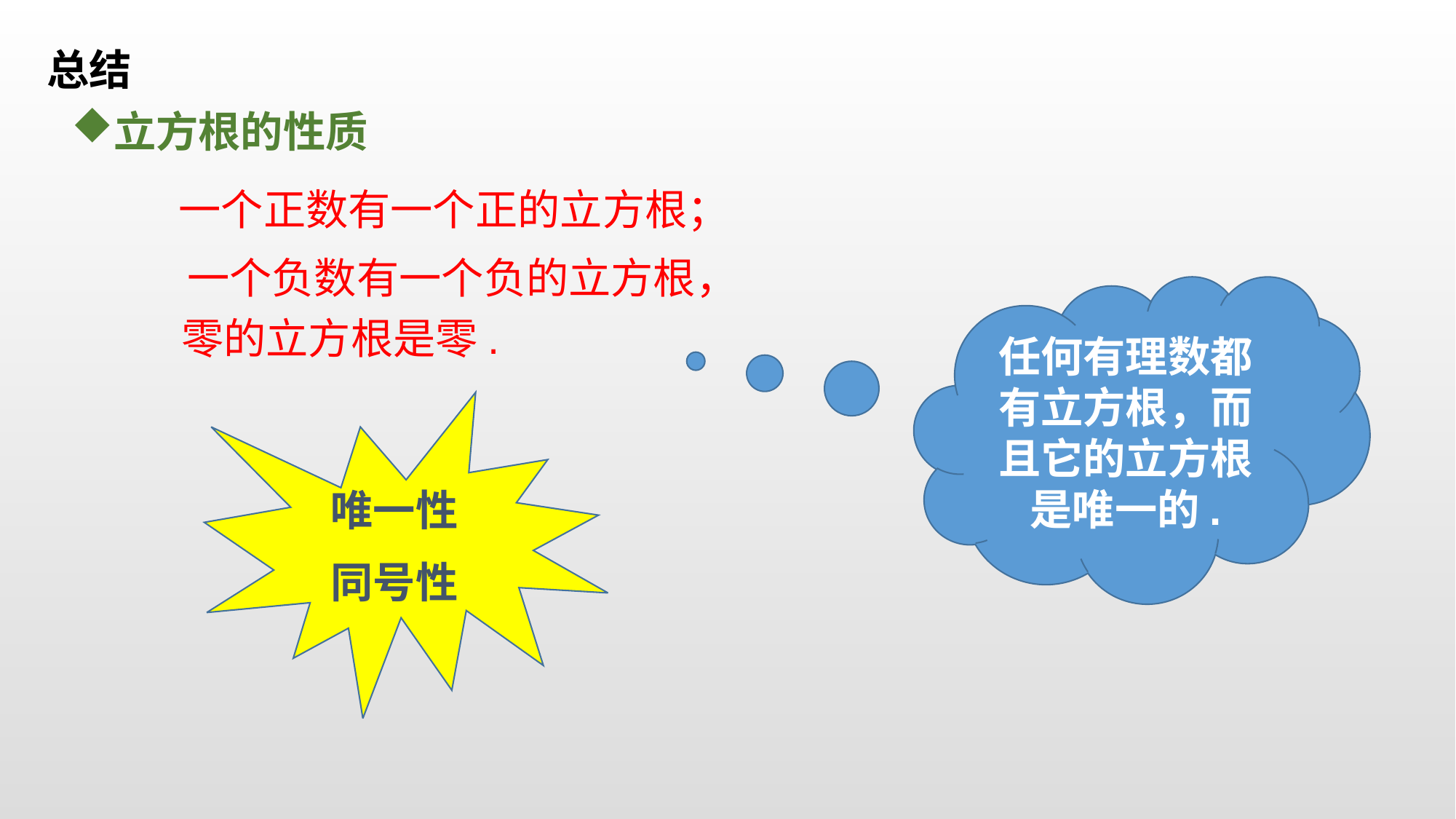

总结
立方根的性质
一个正数有一个正的立方根；
一个负数有一个负的立方根，
任何有理数都有立方根，而且它的立方根是唯一的.
零的立方根是零.
  唯一性
  同号性